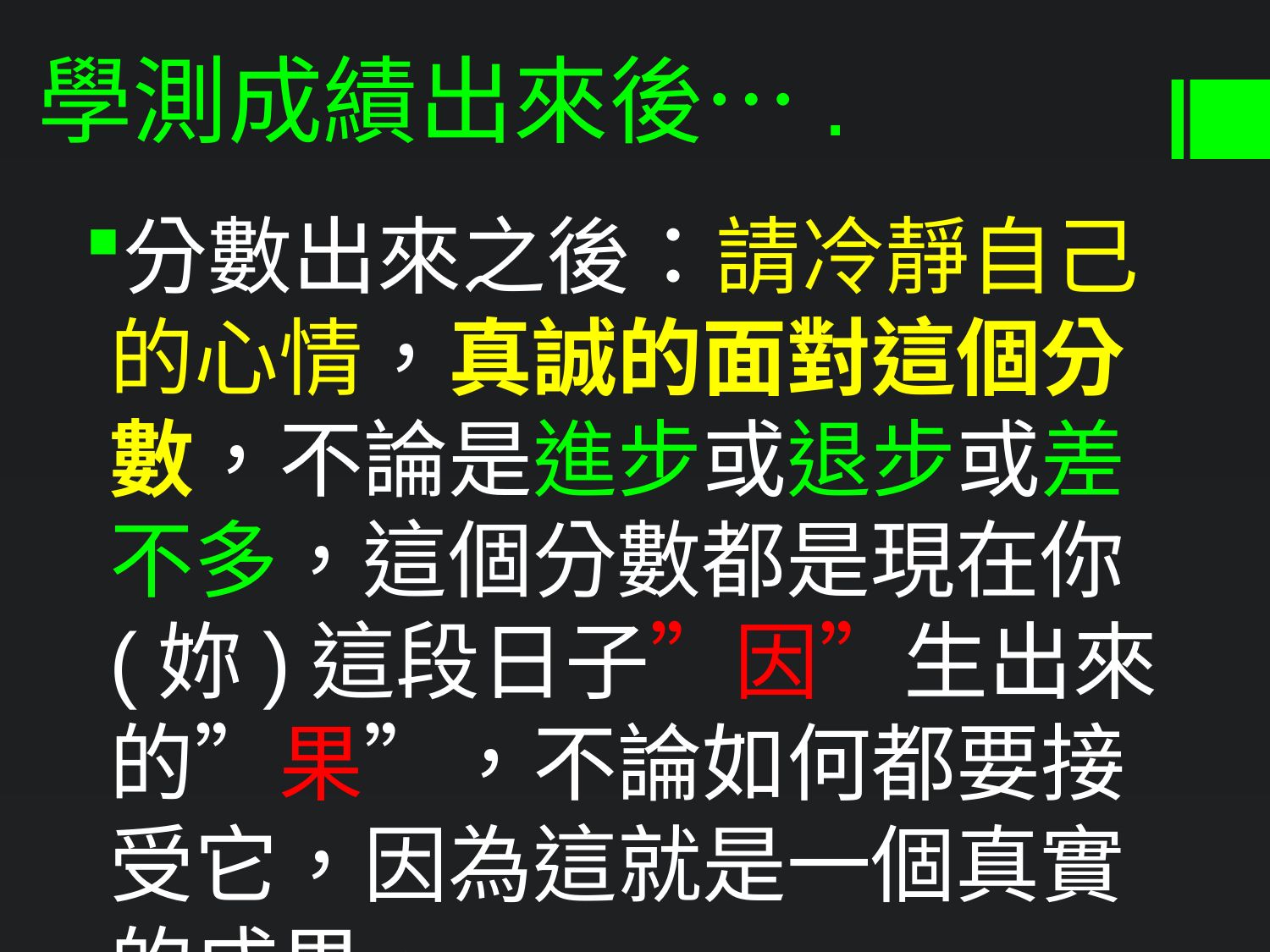

# 學測成績出來後….
分數出來之後：請冷靜自己的心情，真誠的面對這個分數，不論是進步或退步或差不多，這個分數都是現在你(妳)這段日子”因”生出來的”果”，不論如何都要接受它，因為這就是一個真實的成果。